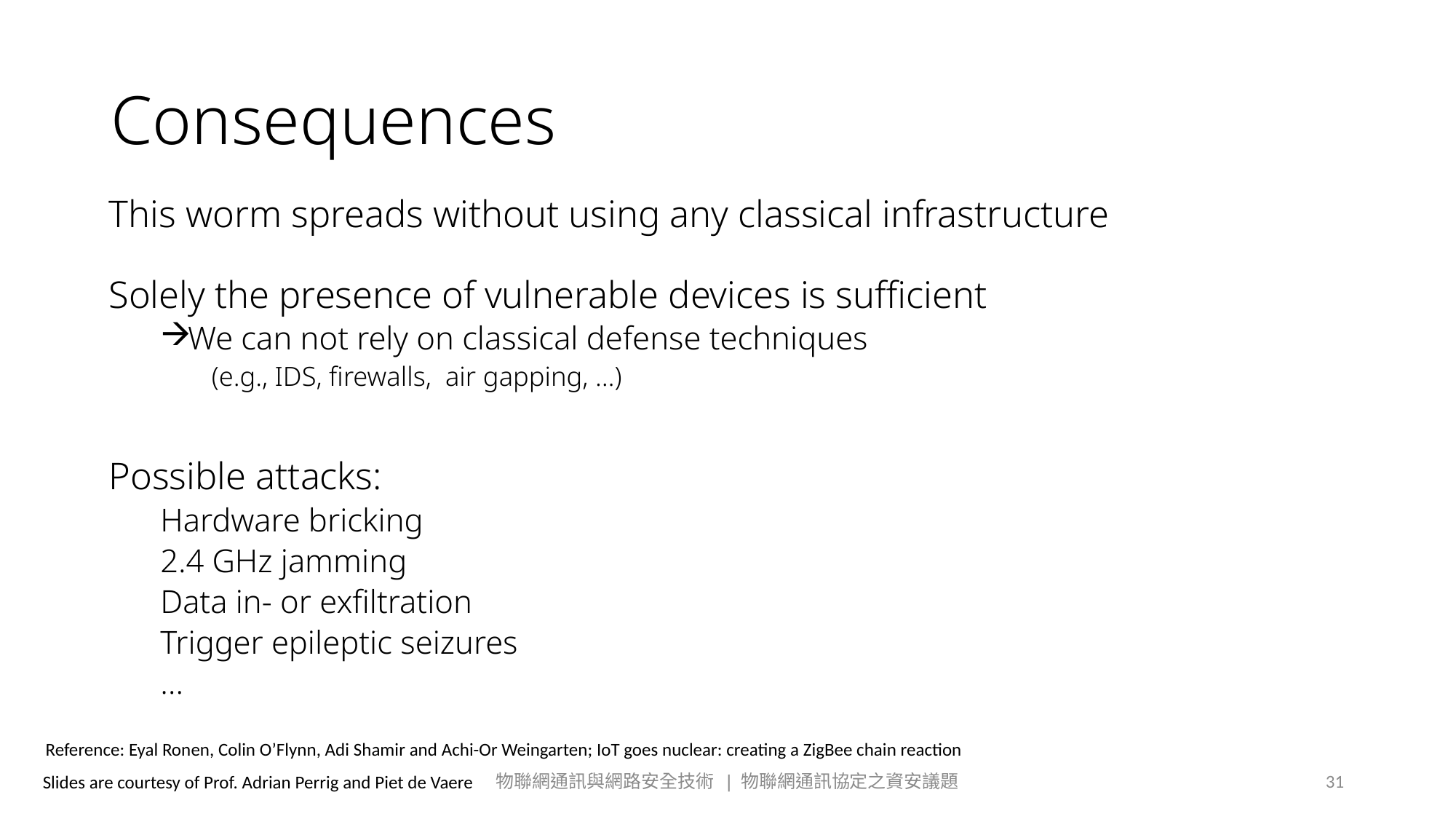

# Consequences
This worm spreads without using any classical infrastructure

Solely the presence of vulnerable devices is sufficient
We can not rely on classical defense techniques
(e.g., IDS, firewalls,  air gapping, …)

Possible attacks:
Hardware bricking
2.4 GHz jamming
Data in- or exfiltration
Trigger epileptic seizures
…
Reference: Eyal Ronen, Colin O’Flynn, Adi Shamir and Achi-Or Weingarten; IoT goes nuclear: creating a ZigBee chain reaction
物聯網通訊與網路安全技術  | 物聯網通訊協定之資安議題
31
Slides are courtesy of Prof. Adrian Perrig and Piet de Vaere